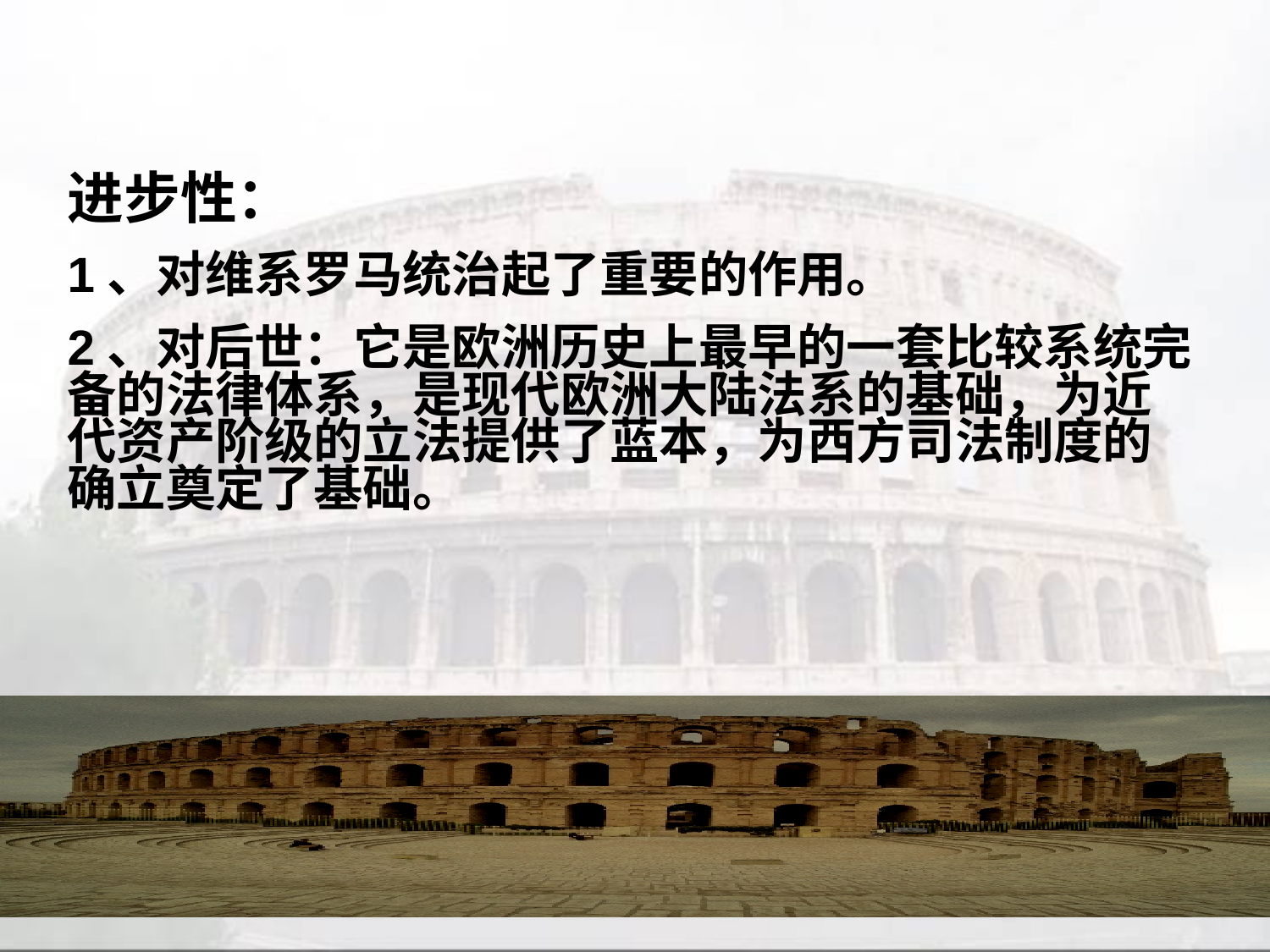

进步性：
1、对维系罗马统治起了重要的作用。
2、对后世：它是欧洲历史上最早的一套比较系统完备的法律体系，是现代欧洲大陆法系的基础，为近代资产阶级的立法提供了蓝本，为西方司法制度的确立奠定了基础。